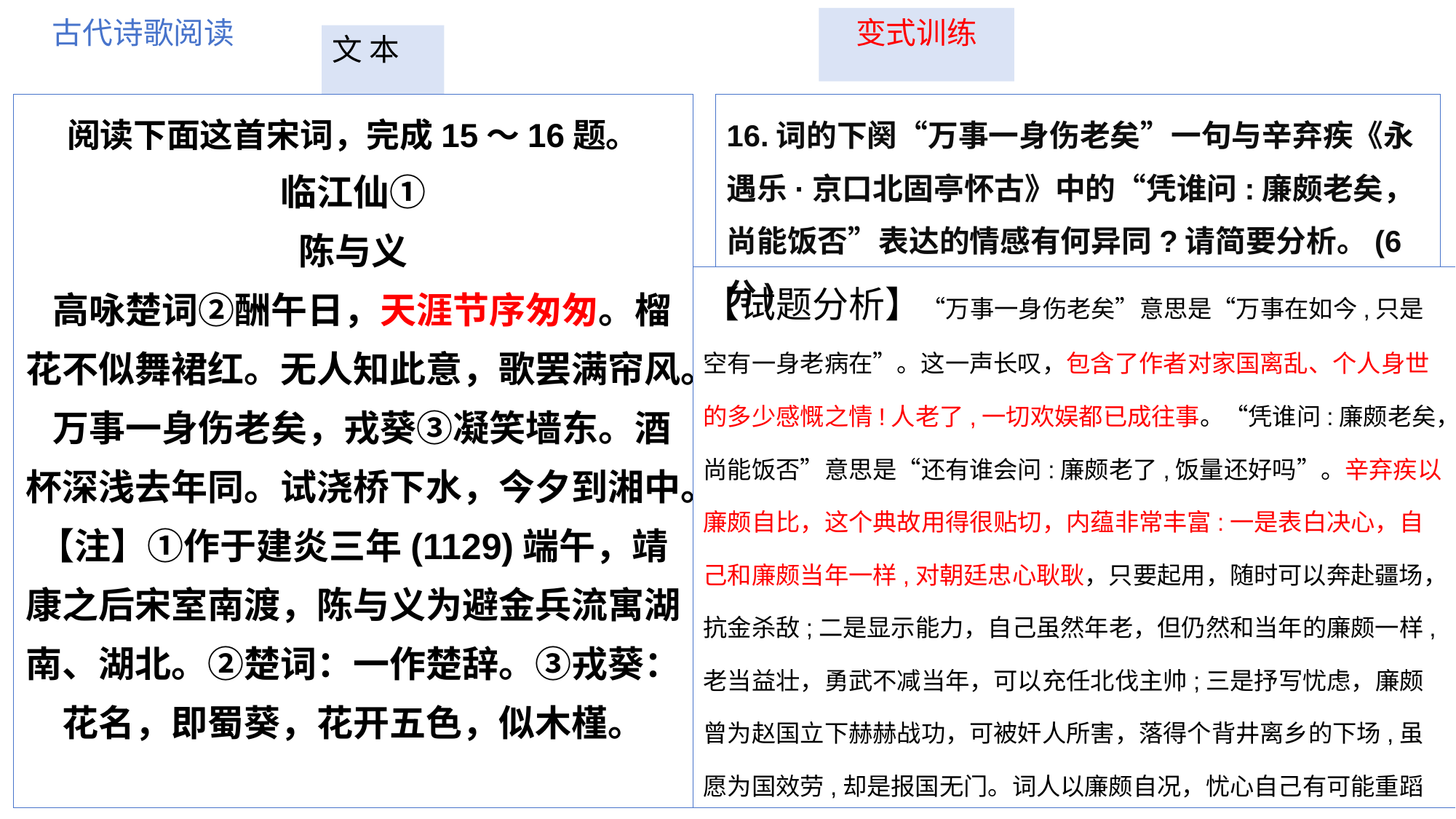

古代诗歌阅读
变式训练
文 本
阅读下面这首宋词，完成15～16题。
临江仙①
陈与义
 高咏楚词②酬午日，天涯节序匆匆。榴花不似舞裙红。无人知此意，歌罢满帘风。
 万事一身伤老矣，戎葵③凝笑墙东。酒杯深浅去年同。试浇桥下水，今夕到湘中。
【注】①作于建炎三年(1129)端午，靖康之后宋室南渡，陈与义为避金兵流寓湖南、湖北。②楚词：一作楚辞。③戎葵：花名，即蜀葵，花开五色，似木槿。
16.词的下阕“万事一身伤老矣”一句与辛弃疾《永遇乐·京口北固亭怀古》中的“凭谁问:廉颇老矣，尚能饭否”表达的情感有何异同?请简要分析。(6分)
【试题分析】“万事一身伤老矣”意思是“万事在如今,只是空有一身老病在”。这一声长叹，包含了作者对家国离乱、个人身世的多少感慨之情!人老了,一切欢娱都已成往事。“凭谁问:廉颇老矣，尚能饭否”意思是“还有谁会问:廉颇老了,饭量还好吗”。辛弃疾以廉颇自比，这个典故用得很贴切，内蕴非常丰富:一是表白决心，自己和廉颇当年一样,对朝廷忠心耿耿，只要起用，随时可以奔赴疆场，抗金杀敌;二是显示能力，自己虽然年老，但仍然和当年的廉颇一样,老当益壮，勇武不减当年，可以充任北伐主帅;三是抒写忧虑，廉颇曾为赵国立下赫赫战功，可被奸人所害，落得个背井离乡的下场,虽愿为国效劳,却是报国无门。词人以廉颇自况，忧心自己有可能重蹈覆辙，朝廷弃而不用,用而不信才能无法施展，壮志不能实现。